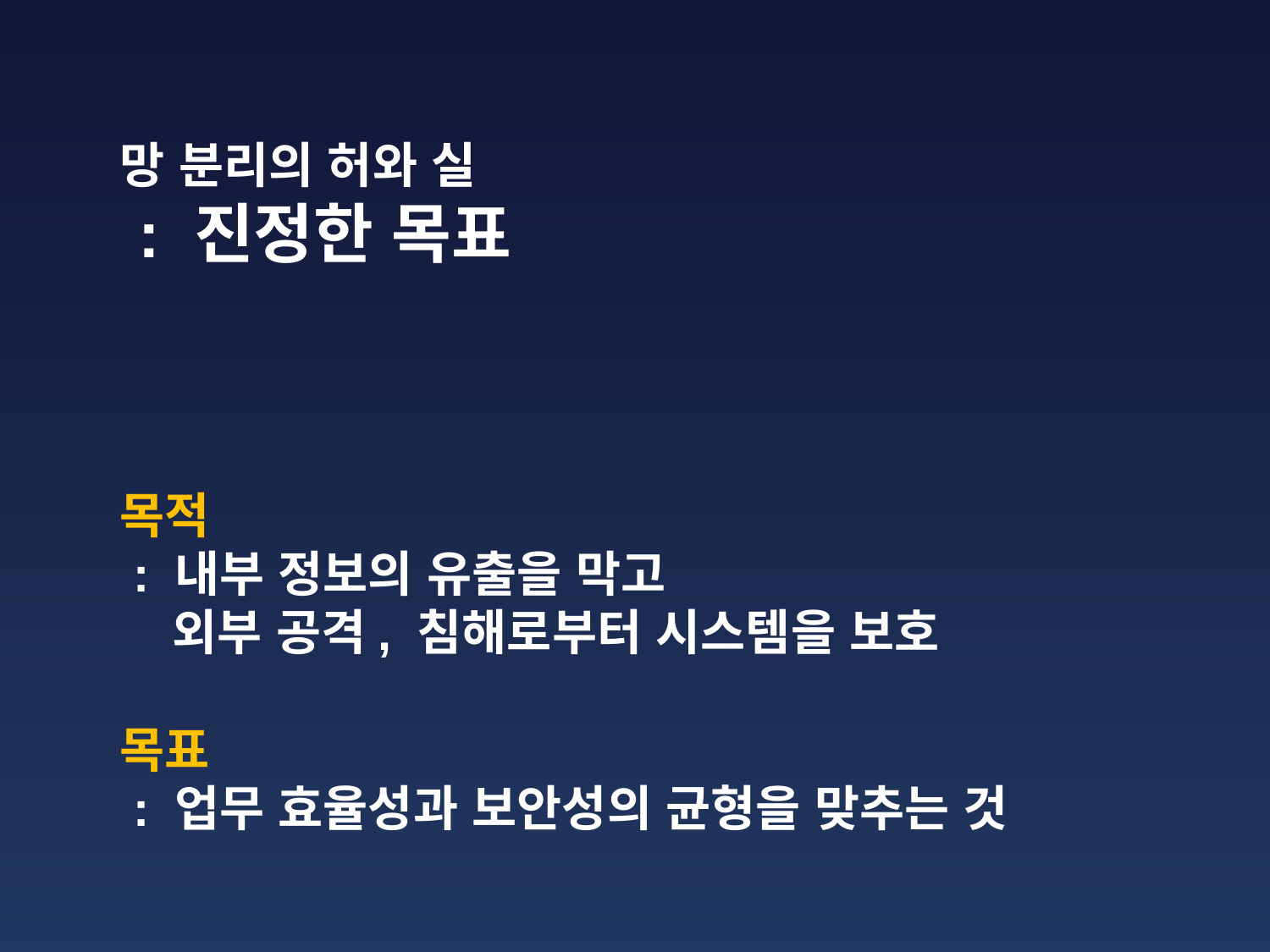

망 분리의 허와 실
 : 진정한 목표

목적
 : 내부 정보의 유출을 막고
   외부 공격, 침해로부터 시스템을 보호

목표
 : 업무 효율성과 보안성의 균형을 맞추는 것